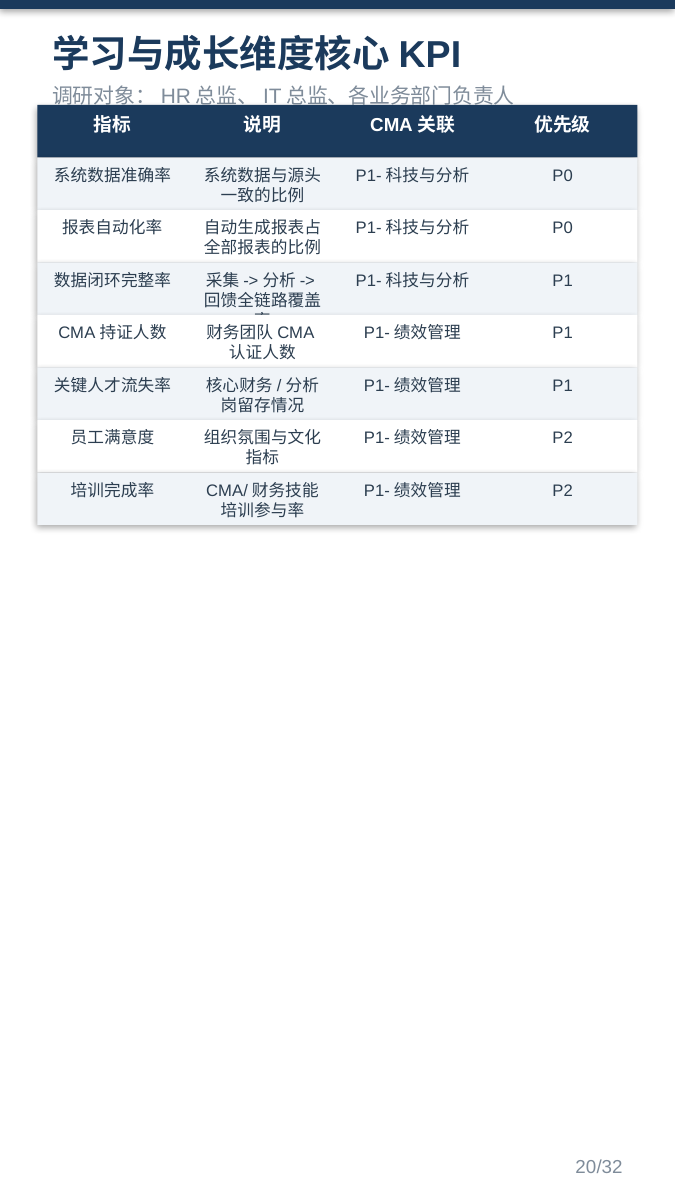

学习与成长维度核心KPI
调研对象：HR总监、IT总监、各业务部门负责人

指标
说明
CMA关联
优先级

系统数据准确率
系统数据与源头一致的比例
P1-科技与分析
P0

报表自动化率
自动生成报表占全部报表的比例
P1-科技与分析
P0

数据闭环完整率
采集->分析->回馈全链路覆盖率
P1-科技与分析
P1

CMA持证人数
财务团队CMA认证人数
P1-绩效管理
P1

关键人才流失率
核心财务/分析岗留存情况
P1-绩效管理
P1

员工满意度
组织氛围与文化指标
P1-绩效管理
P2

培训完成率
CMA/财务技能培训参与率
P1-绩效管理
P2
20/32